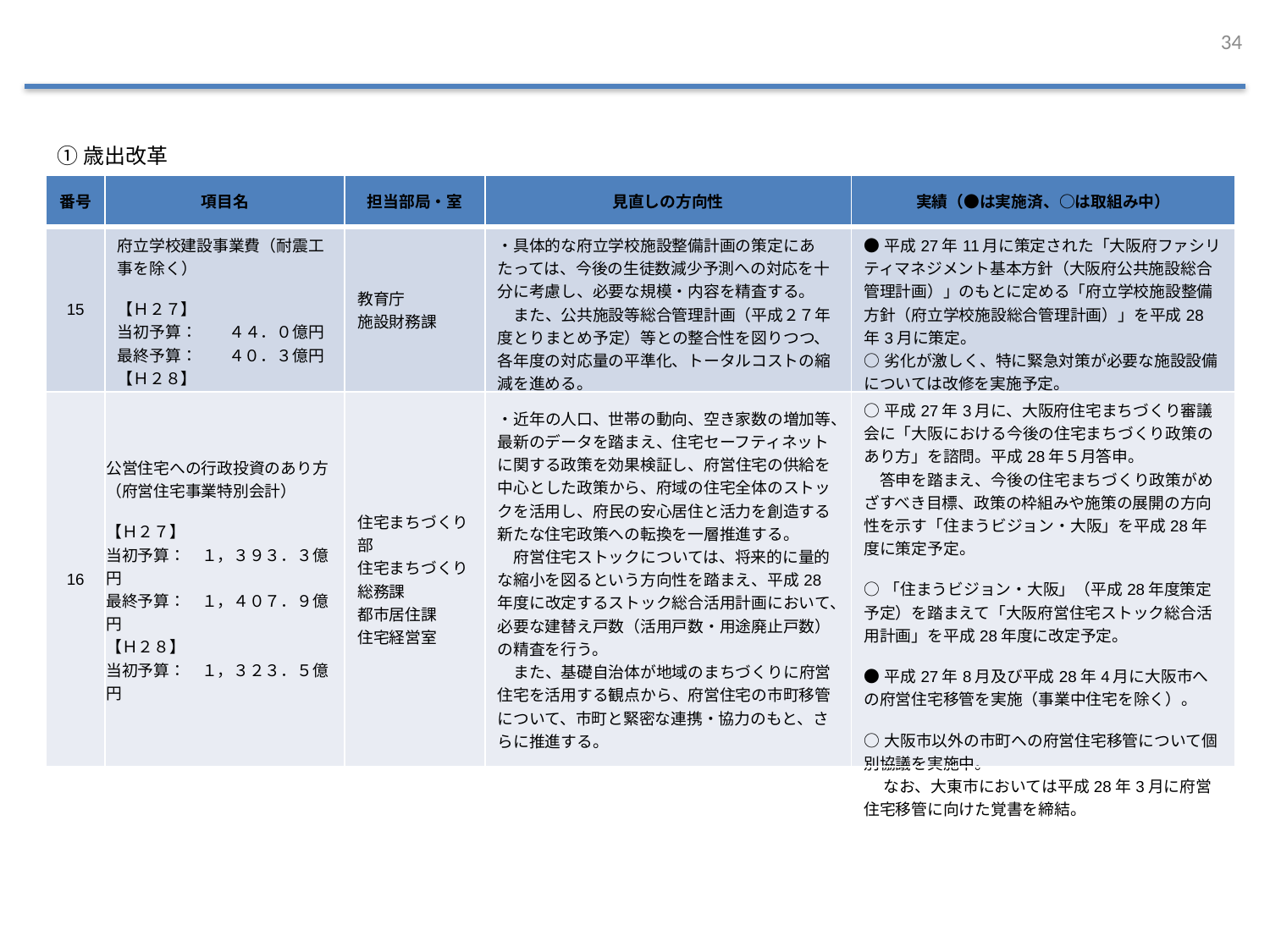

34
①歳出改革
| 番号 | 項目名 | 担当部局・室 | 見直しの方向性 | 実績（●は実施済、○は取組み中） |
| --- | --- | --- | --- | --- |
| 15 | 府立学校建設事業費（耐震工事を除く） 【Ｈ２７】 当初予算：　　４４．０億円 最終予算：　　４０．３億円 【Ｈ２８】　　　 当初予算：　　５０．７億円 | 教育庁 施設財務課 | ・具体的な府立学校施設整備計画の策定にあたっては、今後の生徒数減少予測への対応を十分に考慮し、必要な規模・内容を精査する。 　また、公共施設等総合管理計画（平成２７年度とりまとめ予定）等との整合性を図りつつ、各年度の対応量の平準化、トータルコストの縮減を進める。 | ●平成27年11月に策定された「大阪府ファシリティマネジメント基本方針（大阪府公共施設総合管理計画）」のもとに定める「府立学校施設整備方針（府立学校施設総合管理計画）」を平成28年3月に策定。 ○劣化が激しく、特に緊急対策が必要な施設設備については改修を実施予定。 |
| 16 | 公営住宅への行政投資のあり方（府営住宅事業特別会計） 【Ｈ２７】 当初予算：　１，３９３．３億円 最終予算：　１，４０７．９億円 【Ｈ２８】 当初予算：　１，３２３．５億円 | 住宅まちづくり部 住宅まちづくり総務課 都市居住課 住宅経営室 | ・近年の人口、世帯の動向、空き家数の増加等、最新のデータを踏まえ、住宅セーフティネットに関する政策を効果検証し、府営住宅の供給を中心とした政策から、府域の住宅全体のストックを活用し、府民の安心居住と活力を創造する新たな住宅政策への転換を一層推進する。 　府営住宅ストックについては、将来的に量的な縮小を図るという方向性を踏まえ、平成28年度に改定するストック総合活用計画において、必要な建替え戸数（活用戸数・用途廃止戸数）の精査を行う。 　また、基礎自治体が地域のまちづくりに府営住宅を活用する観点から、府営住宅の市町移管について、市町と緊密な連携・協力のもと、さらに推進する。 | ○平成27年3月に、大阪府住宅まちづくり審議会に「大阪における今後の住宅まちづくり政策のあり方」を諮問。平成28年５月答申。 　答申を踏まえ、今後の住宅まちづくり政策がめざすべき目標、政策の枠組みや施策の展開の方向性を示す「住まうビジョン・大阪」を平成28年度に策定予定。 ○「住まうビジョン・大阪」（平成28年度策定予定）を踏まえて「大阪府営住宅ストック総合活用計画」を平成28年度に改定予定。 ●平成27年8月及び平成28年4月に大阪市への府営住宅移管を実施（事業中住宅を除く）。 ○大阪市以外の市町への府営住宅移管について個別協議を実施中。 　 なお、大東市においては平成28年3月に府営住宅移管に向けた覚書を締結。 |